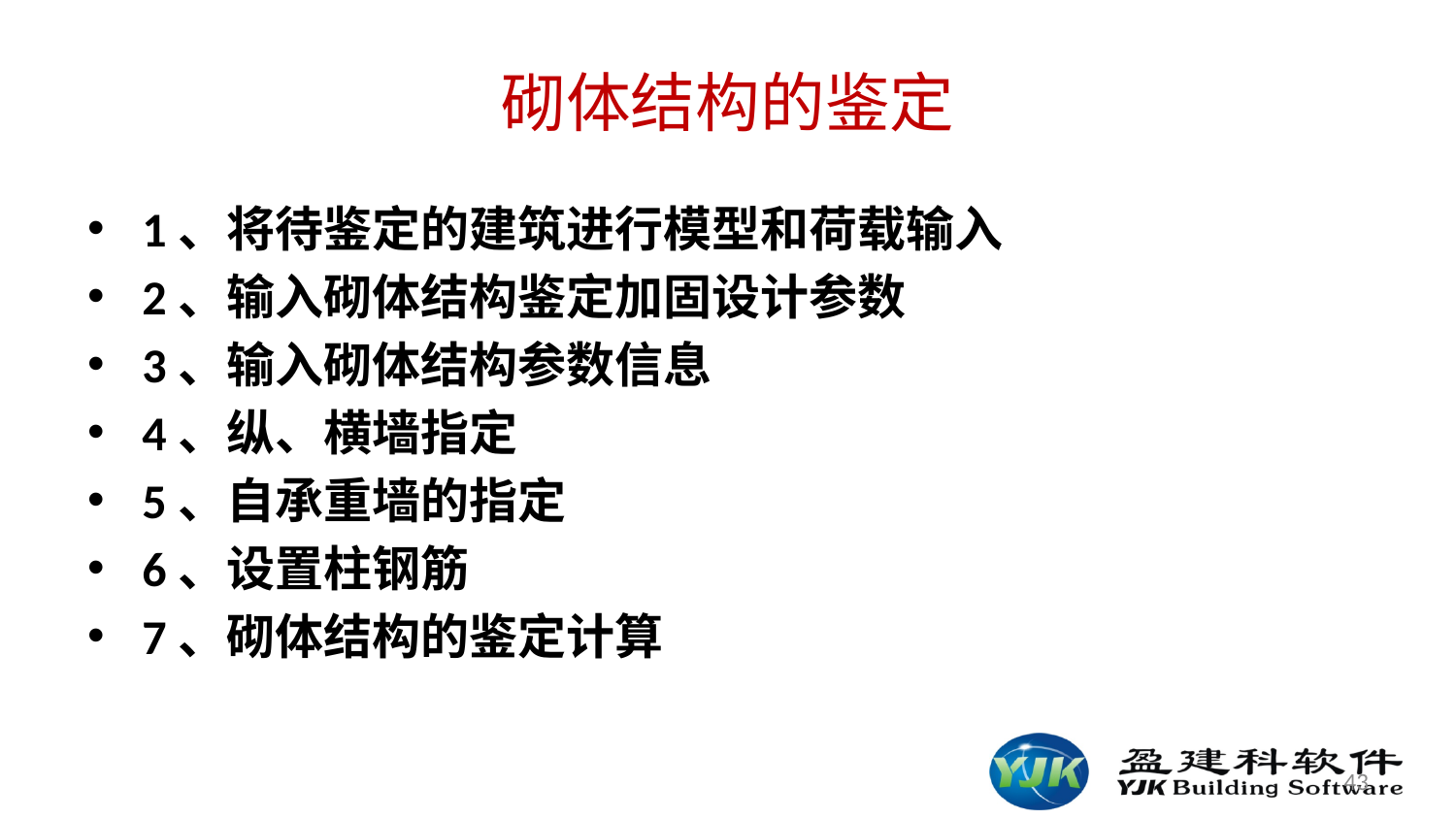

# 砌体结构的鉴定
1、将待鉴定的建筑进行模型和荷载输入
2、输入砌体结构鉴定加固设计参数
3、输入砌体结构参数信息
4、纵、横墙指定
5、自承重墙的指定
6、设置柱钢筋
7、砌体结构的鉴定计算
43